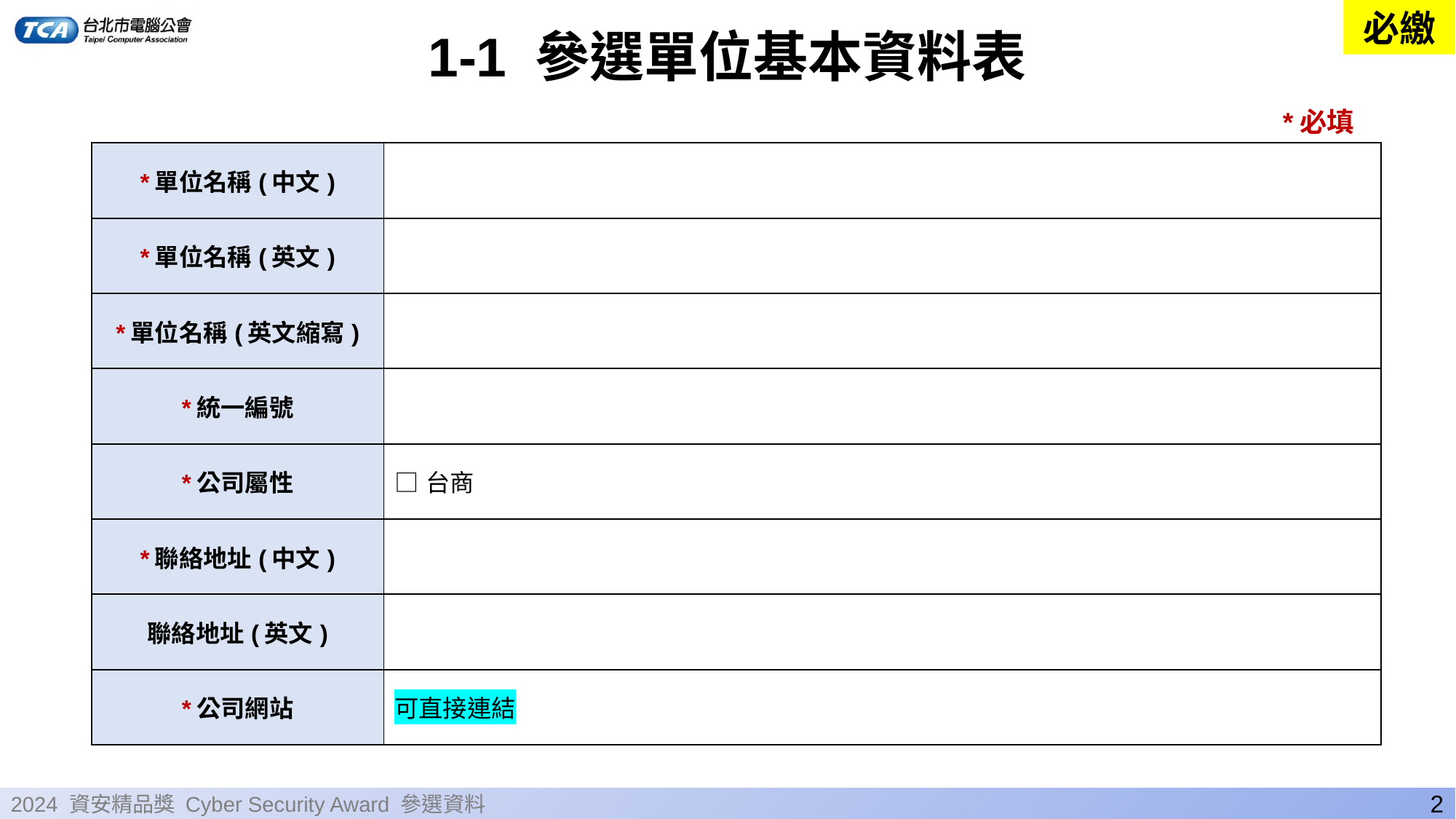

必繳
# 1-1 參選單位基本資料表
*必填
| \*單位名稱(中文) |  |
| --- | --- |
| \*單位名稱(英文) |  |
| \*單位名稱(英文縮寫) |  |
| \*統一編號 |  |
| \*公司屬性 | □台商 |
| \*聯絡地址(中文) |  |
| 聯絡地址(英文) |  |
| \*公司網站 | 可直接連結 |
2